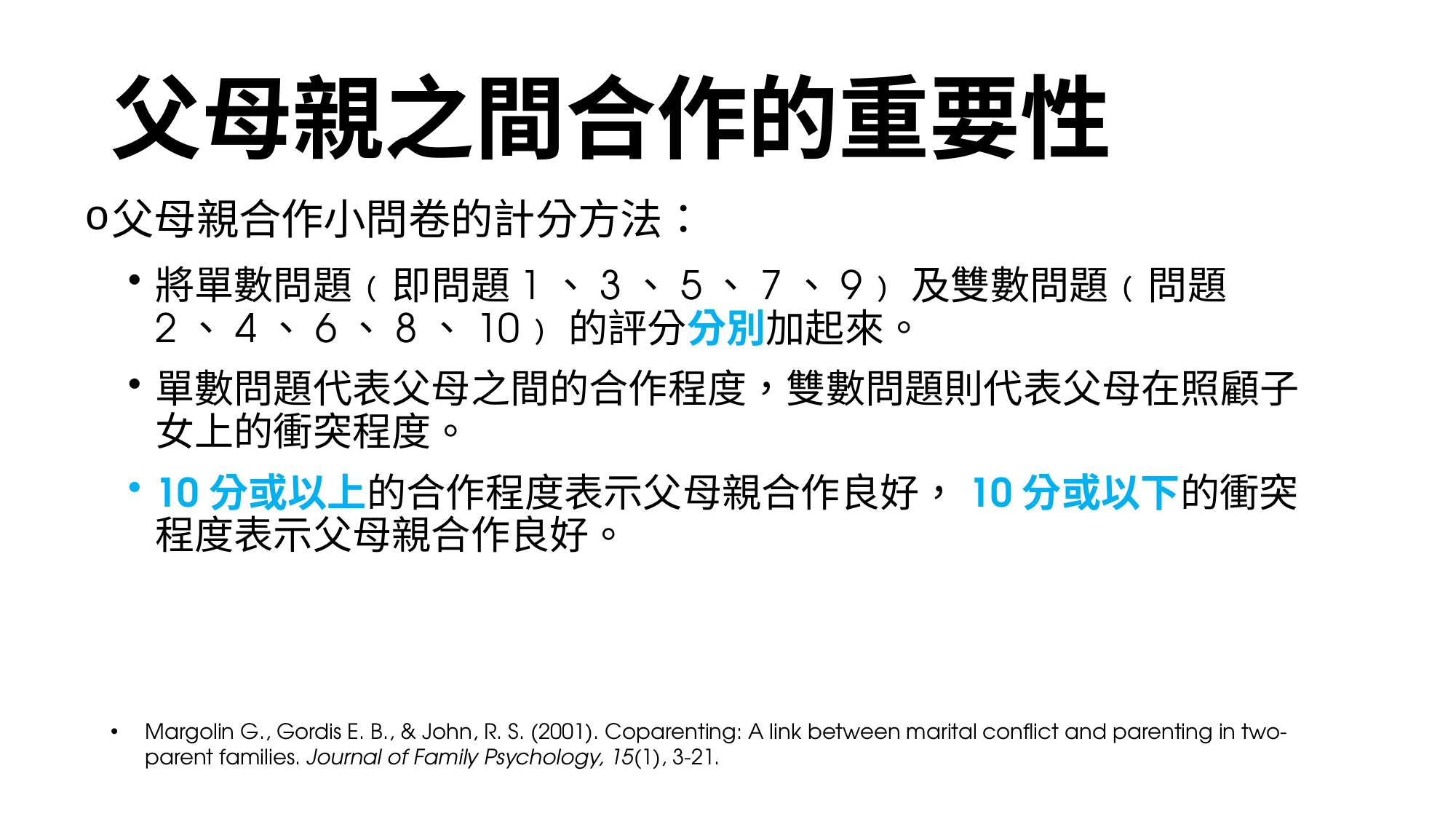

# 父母親之間合作的重要性
父母親合作小問卷的計分方法：
將單數問題﹙即問題1、3、5、7、9﹚及雙數問題﹙問題2、4、6、8、10﹚的評分分別加起來。
單數問題代表父母之間的合作程度，雙數問題則代表父母在照顧子女上的衝突程度。
10分或以上的合作程度表示父母親合作良好，10分或以下的衝突程度表示父母親合作良好。

Margolin G., Gordis E. B., & John, R. S. (2001). Coparenting: A link between marital conflict and parenting in two-parent families. Journal of Family Psychology, 15(1), 3-21.